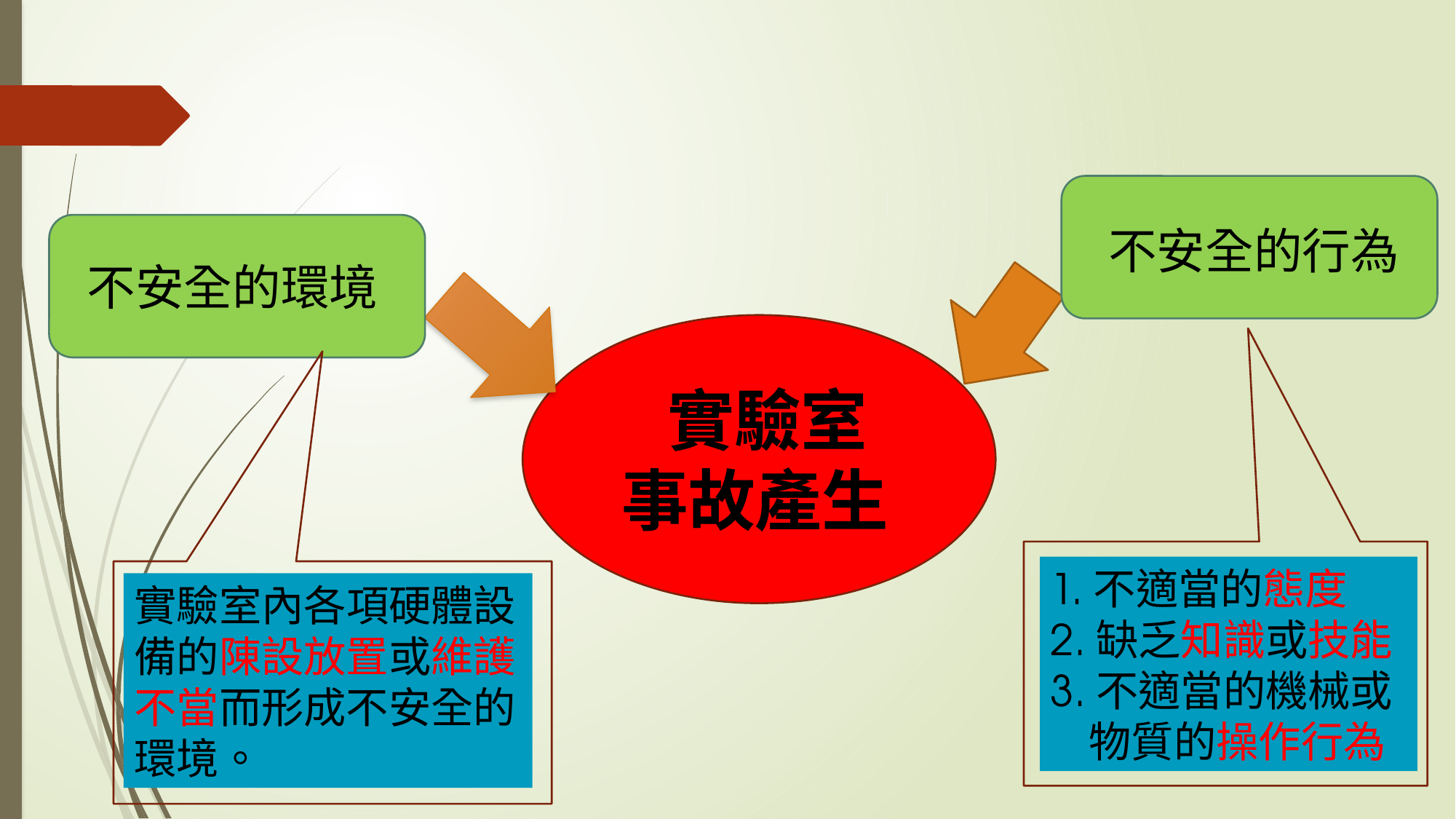

不安全的行為
不安全的環境

  實驗室
事故產生

1.不適當的態度
2.缺乏知識或技能
3.不適當的機械或
   物質的操作行為

實驗室內各項硬體設備的陳設放置或維護不當而形成不安全的環境。